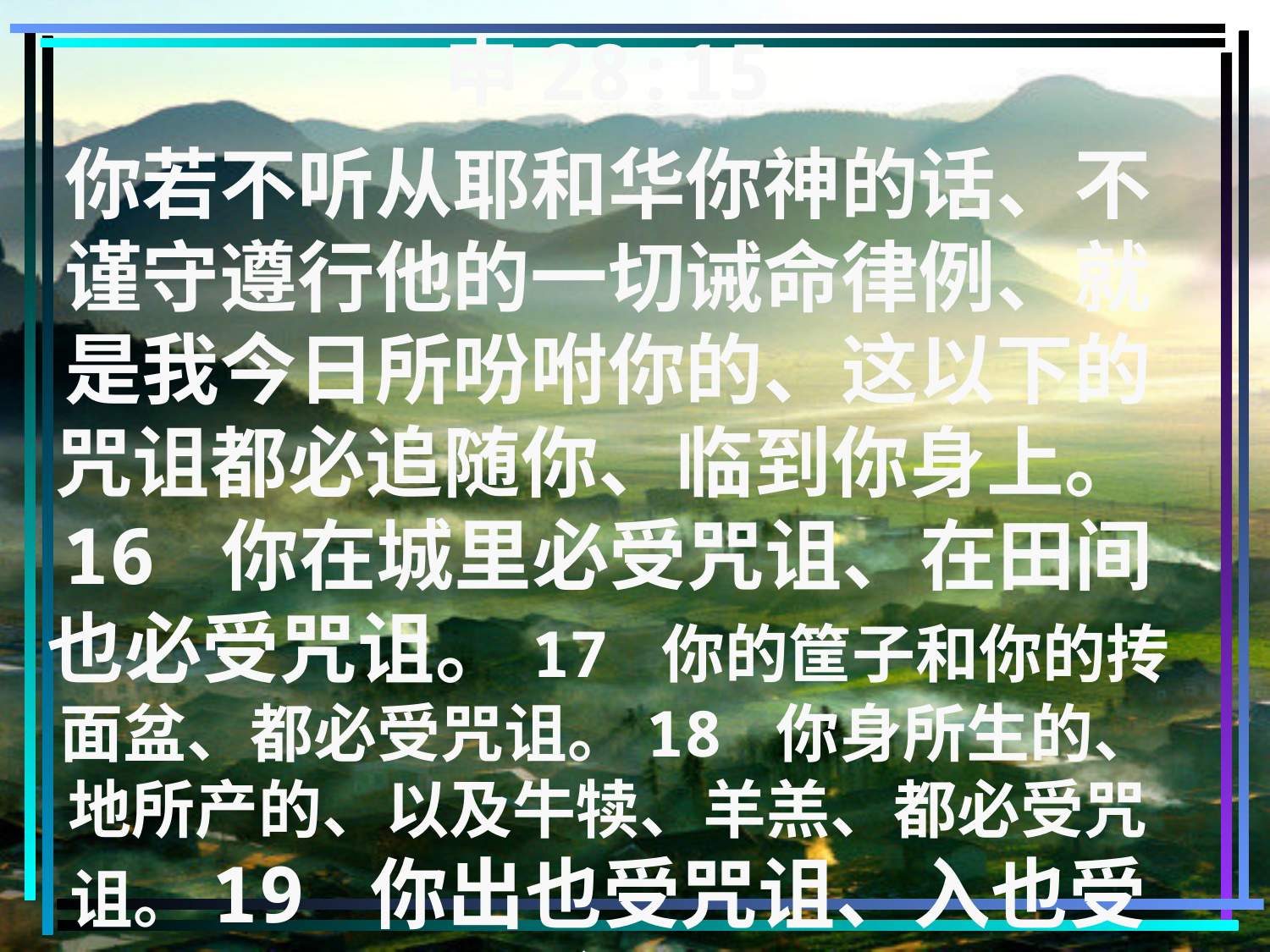

申28:15
你若不听从耶和华你神的话、不谨守遵行他的一切诫命律例、就是我今日所吩咐你的、这以下的咒诅都必追随你、临到你身上。16 你在城里必受咒诅、在田间也必受咒诅。17 你的筐子和你的抟面盆、都必受咒诅。18 你身所生的、地所产的、以及牛犊、羊羔、都必受咒诅。19 你出也受咒诅、入也受咒诅。